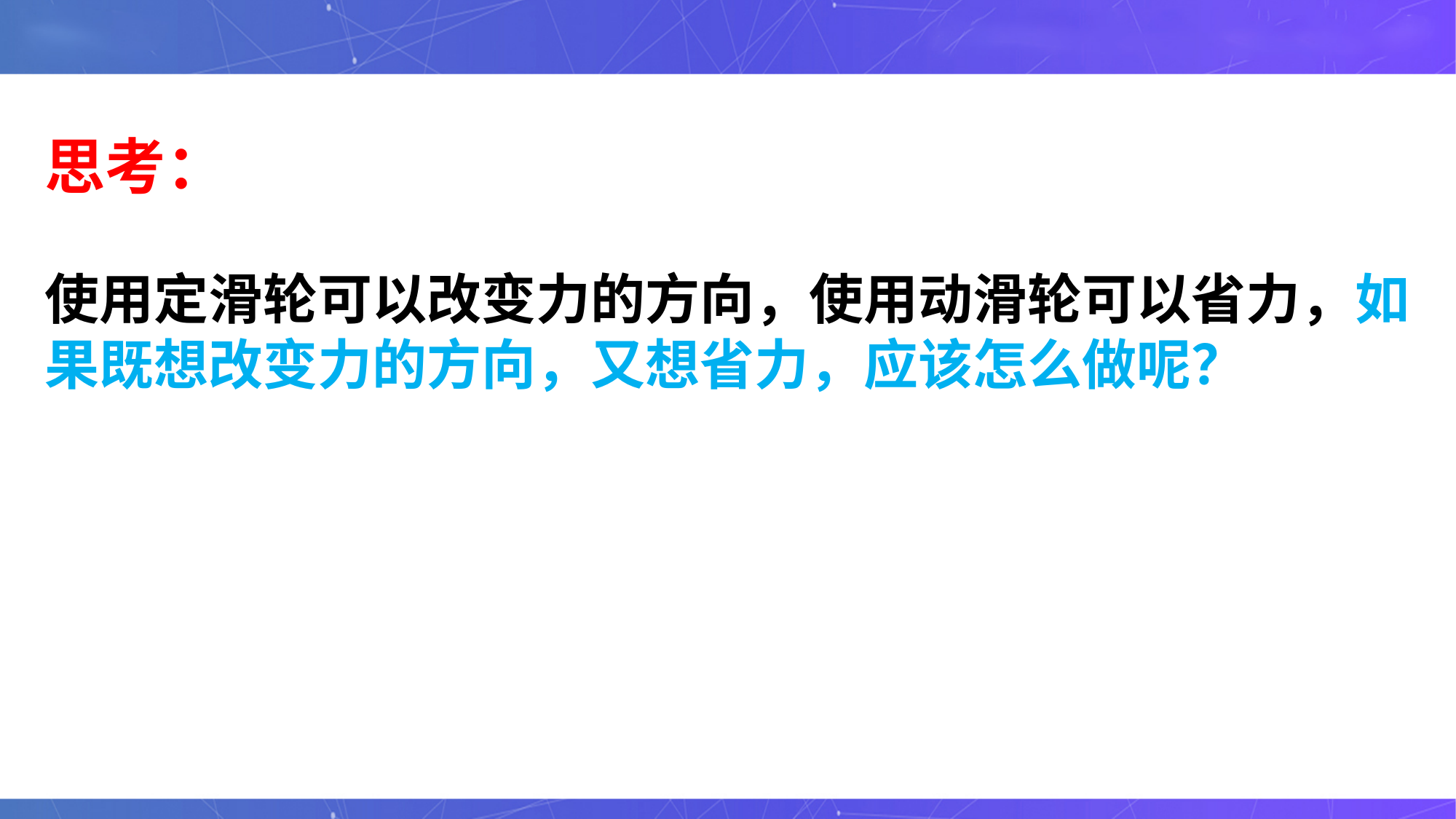

思考：

使用定滑轮可以改变力的方向，使用动滑轮可以省力，如果既想改变力的方向，又想省力，应该怎么做呢？